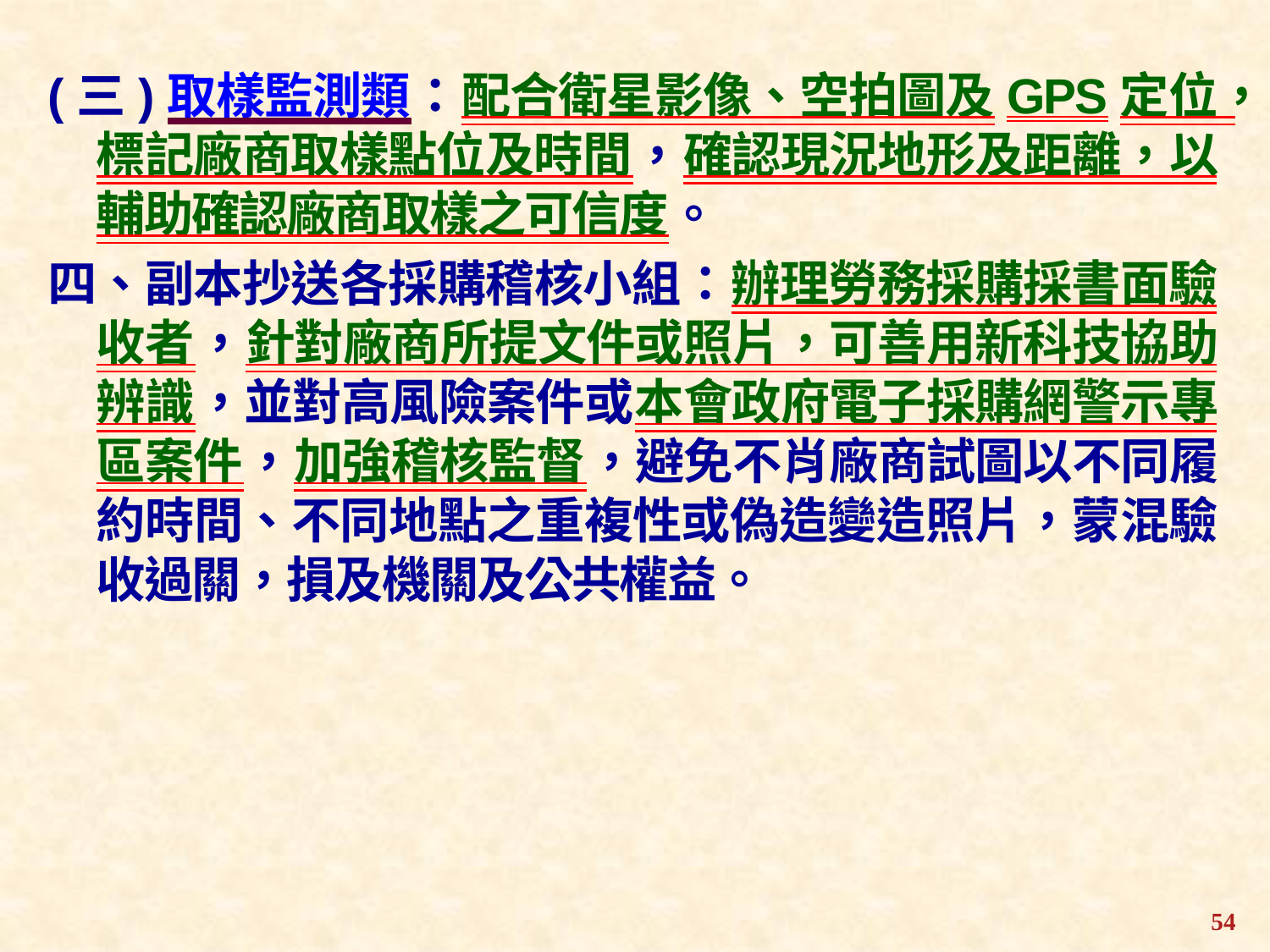

(三)取樣監測類：配合衛星影像、空拍圖及GPS定位，標記廠商取樣點位及時間，確認現況地形及距離，以輔助確認廠商取樣之可信度。
四、副本抄送各採購稽核小組：辦理勞務採購採書面驗收者，針對廠商所提文件或照片，可善用新科技協助辨識，並對高風險案件或本會政府電子採購網警示專區案件，加強稽核監督，避免不肖廠商試圖以不同履約時間、不同地點之重複性或偽造變造照片，蒙混驗收過關，損及機關及公共權益。
54